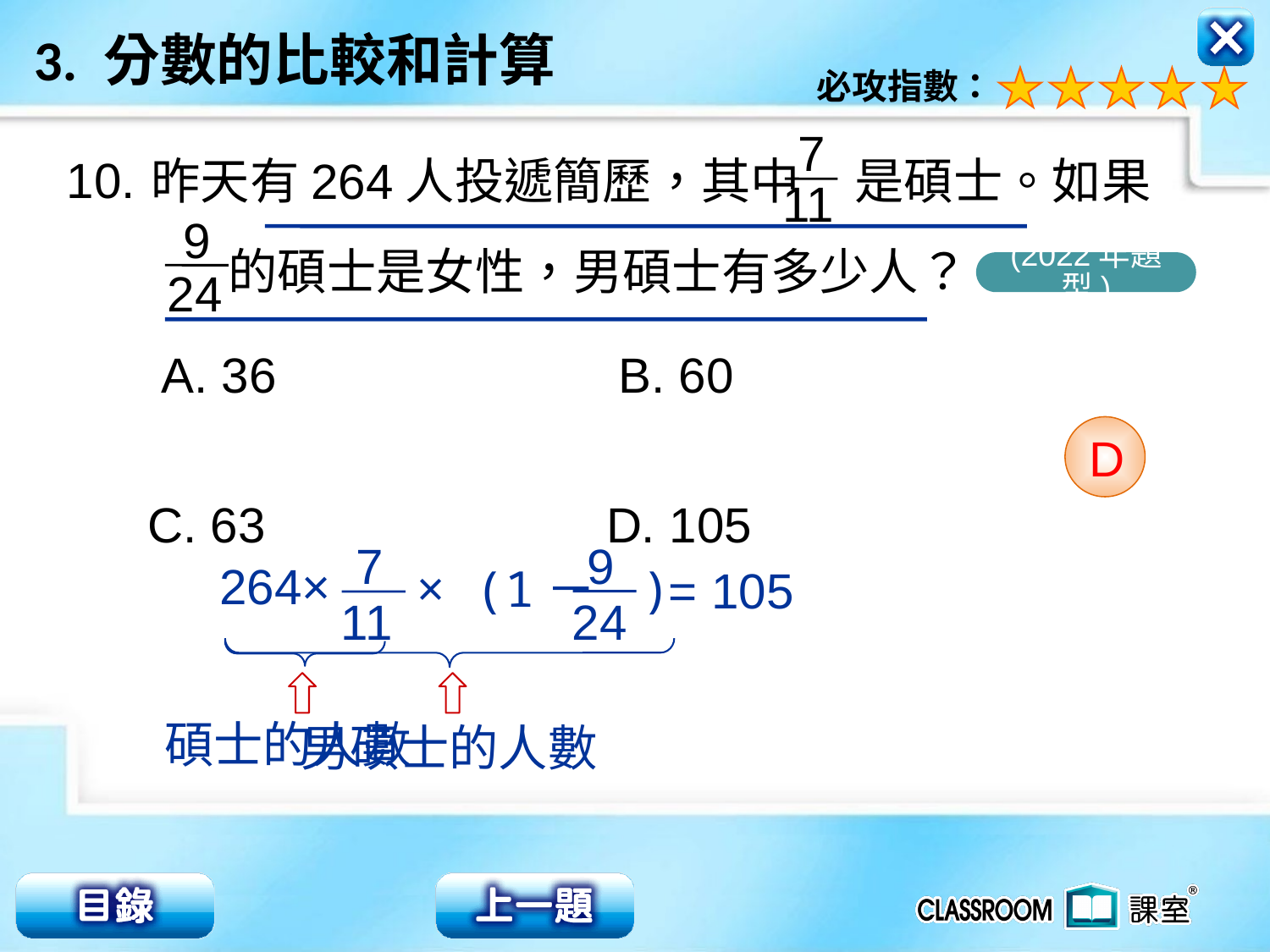

7
11

10.
 昨天有264人投遞簡歷，其中     是碩士。如果
        的碩士是女性，男碩士有多少人？

9
24

(2022年題型)

 A. 36      　　　        B. 60
C. 63　		      D. 105

D

9
24

× (1－   )
7
11

264×
= 105

碩士的人數
男碩士的人數